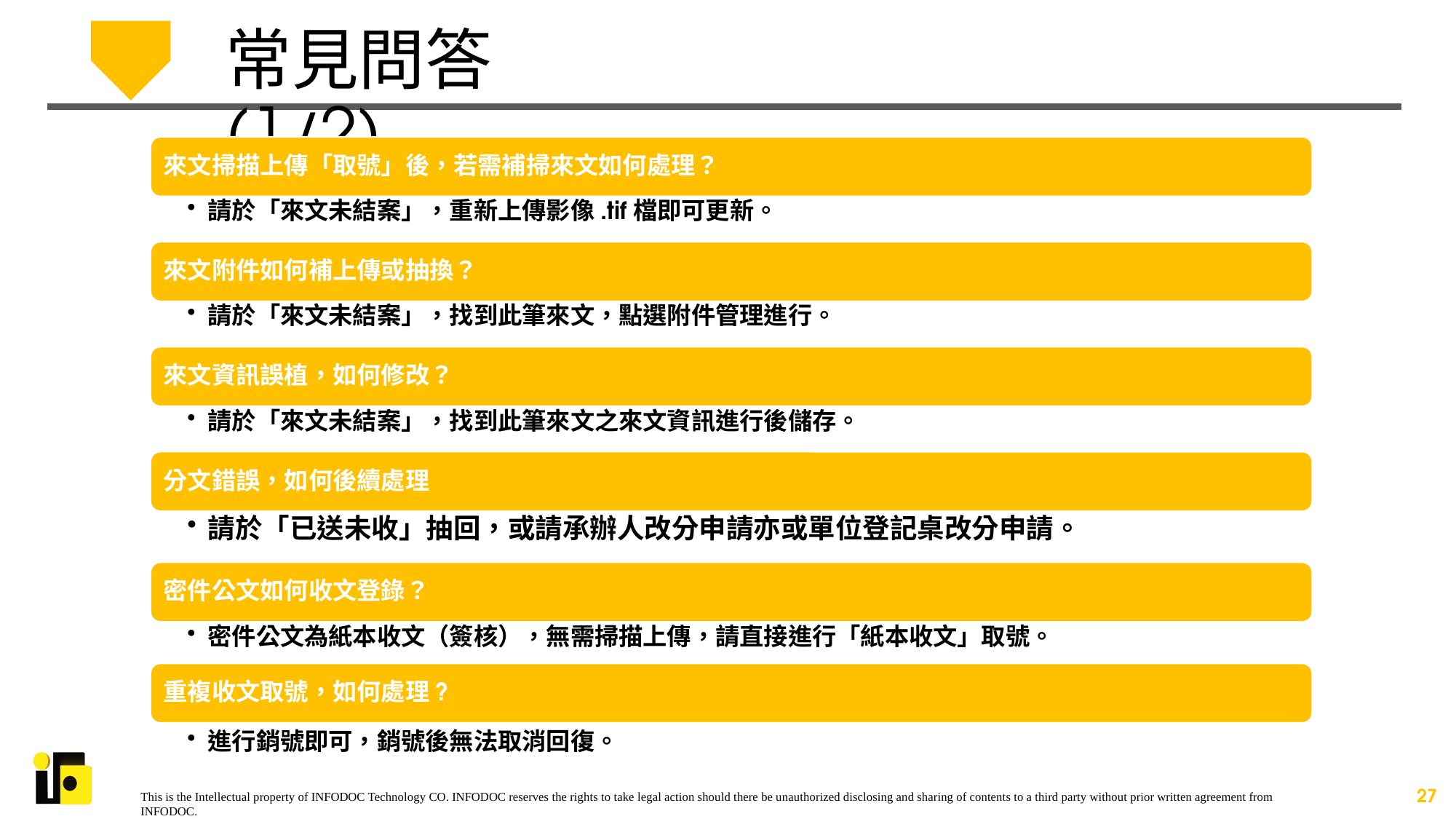

# 常見問答(1/2)
來文掃描上傳「取號」後，若需補掃來文如何處理？
請於「來文未結案」，重新上傳影像.tif檔即可更新。
來文附件如何補上傳或抽換？
請於「來文未結案」，找到此筆來文，點選附件管理進行。
來文資訊誤植，如何修改？
請於「來文未結案」，找到此筆來文之來文資訊進行後儲存。
分文錯誤，如何後續處理
請於「已送未收」抽回，或請承辦人改分申請亦或單位登記桌改分申請。
密件公文如何收文登錄？
密件公文為紙本收文（簽核），無需掃描上傳，請直接進行「紙本收文」取號。
重複收文取號，如何處理?
進行銷號即可，銷號後無法取消回復。
27